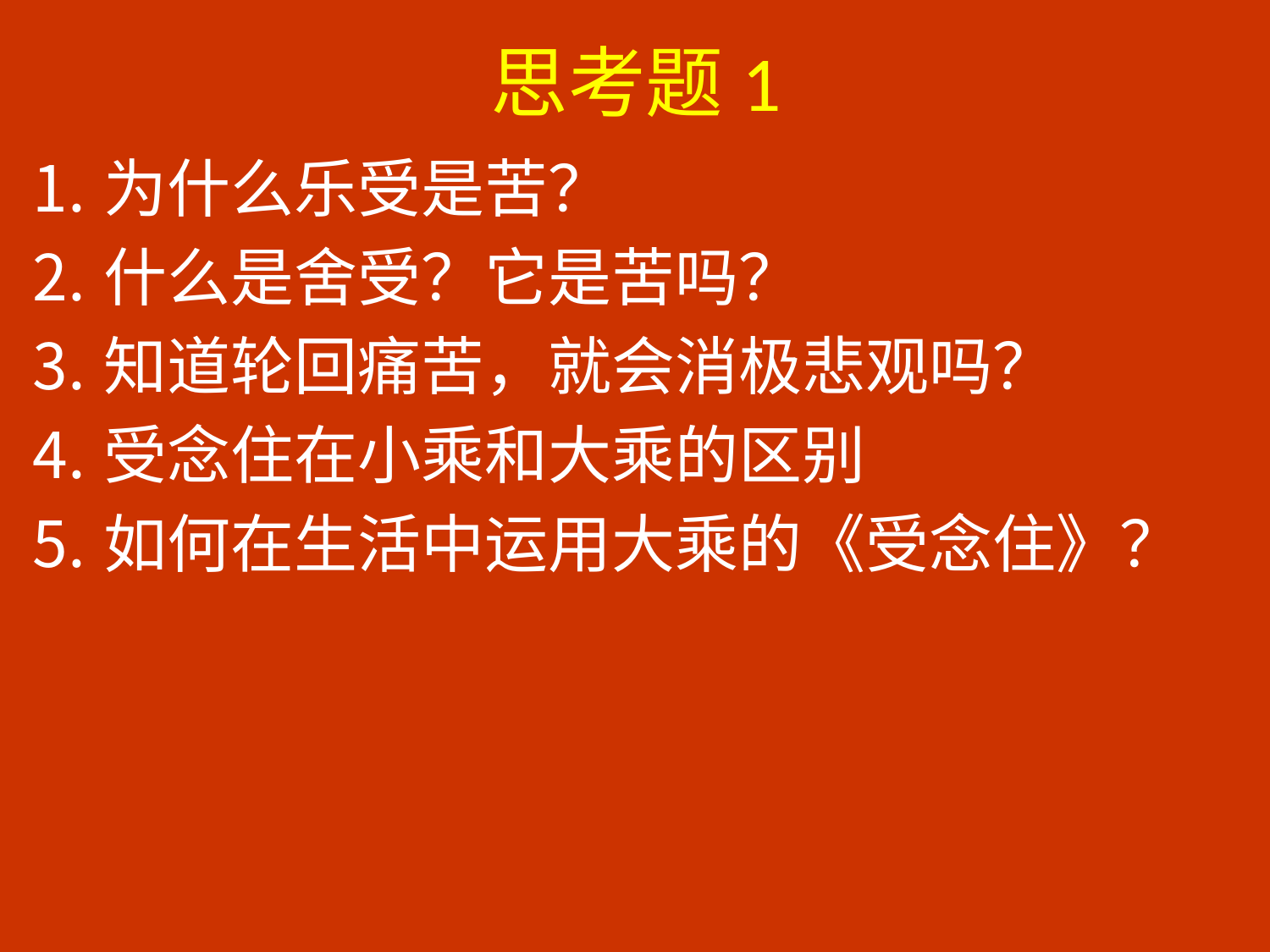

# 思考题1
为什么乐受是苦？
什么是舍受？它是苦吗？
知道轮回痛苦，就会消极悲观吗？
受念住在小乘和大乘的区别
如何在生活中运用大乘的《受念住》？